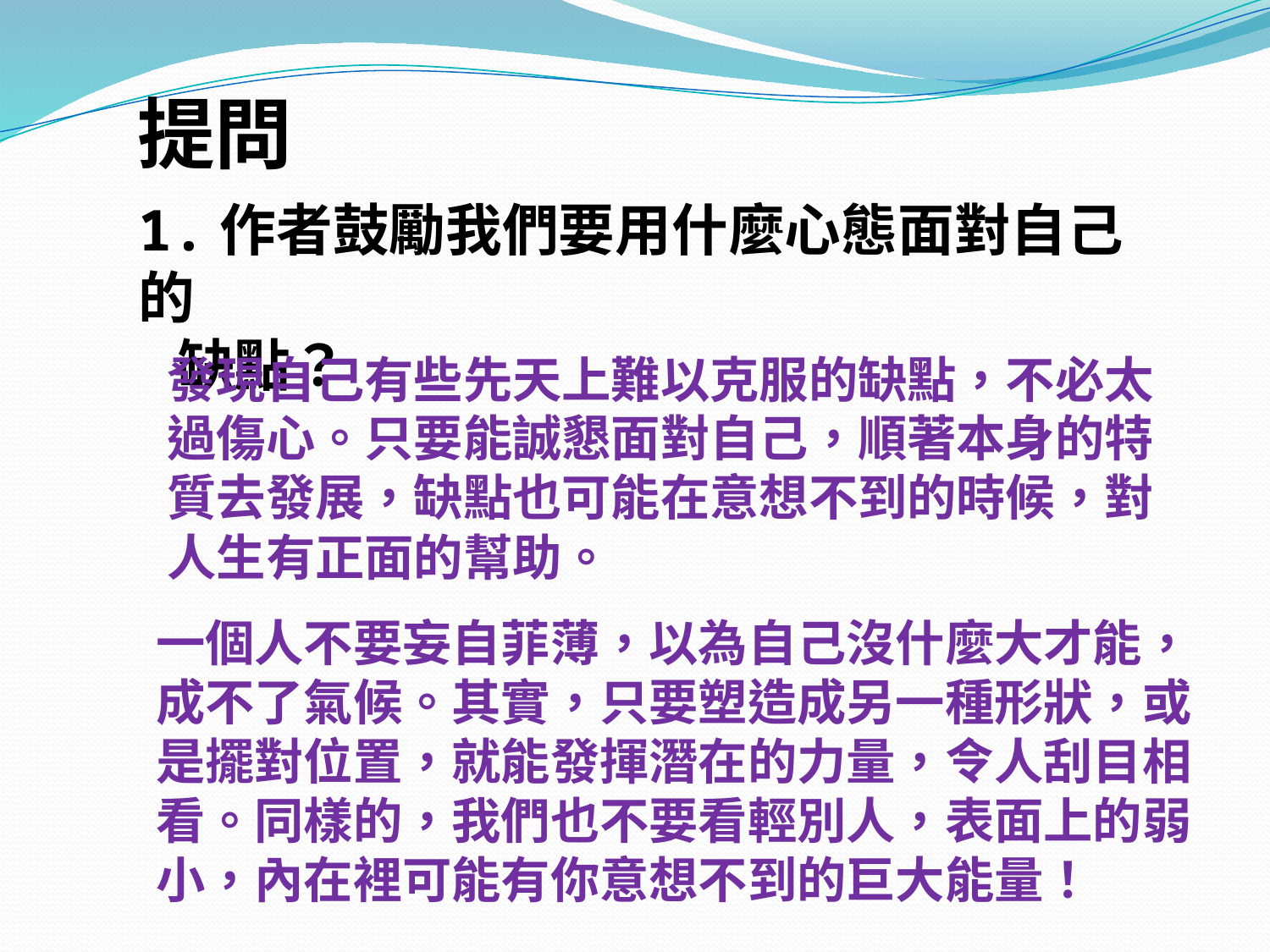

提問
1.作者鼓勵我們要用什麼心態面對自己的
  缺點？
發現自己有些先天上難以克服的缺點，不必太過傷心。只要能誠懇面對自己，順著本身的特質去發展，缺點也可能在意想不到的時候，對人生有正面的幫助。
一個人不要妄自菲薄，以為自己沒什麼大才能，成不了氣候。其實，只要塑造成另一種形狀，或是擺對位置，就能發揮潛在的力量，令人刮目相看。同樣的，我們也不要看輕別人，表面上的弱小，內在裡可能有你意想不到的巨大能量！